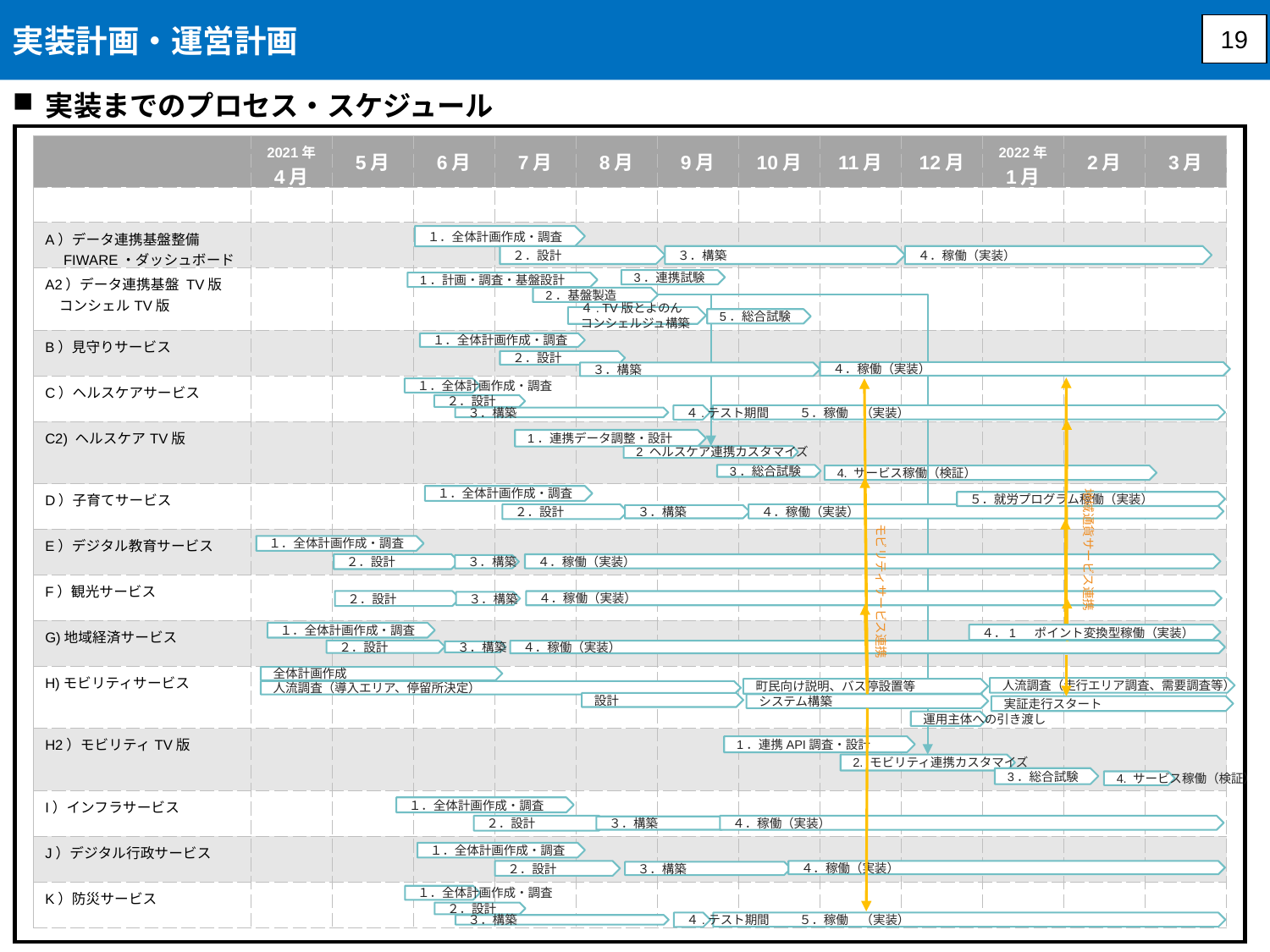

実装計画・運営計画
19
実装までのプロセス・スケジュール

|  | 2021年 4月 | 5月 | 6月 | 7月 | 8月 | 9月 | 10月 | 11月 | 12月 | 2022年 1月 | 2月 | 3月 |
| --- | --- | --- | --- | --- | --- | --- | --- | --- | --- | --- | --- | --- |
|  |  |  |  |  |  |  |  |  |  |  |  |  |
| A）データ連携基盤整備 　FIWARE・ダッシュボード |  |  |  |  |  |  |  |  |  |  |  |  |
| A2）データ連携基盤 TV版 　コンシェルTV版 |  |  |  |  |  |  |  |  |  |  |  |  |
| B）見守りサービス |  |  |  |  |  |  |  |  |  |  |  |  |
| C）ヘルスケアサービス |  |  |  |  |  |  |  |  |  |  |  |  |
| C2) ヘルスケアTV版 |  |  |  |  |  |  |  |  |  |  |  |  |
| D）子育てサービス |  |  |  |  |  |  |  |  |  |  |  |  |
| E）デジタル教育サービス |  |  |  |  |  |  |  |  |  |  |  |  |
| F）観光サービス |  |  |  |  |  |  |  |  |  |  |  |  |
| G)地域経済サービス |  |  |  |  |  |  |  |  |  |  |  |  |
| H)モビリティサービス |  |  |  |  |  |  |  |  |  |  |  |  |
| H2）モビリティTV版 |  |  |  |  |  |  |  |  |  |  |  |  |
| I）インフラサービス |  |  |  |  |  |  |  |  |  |  |  |  |
| J）デジタル行政サービス |  |  |  |  |  |  |  |  |  |  |  |  |
| K）防災サービス |  |  |  |  |  |  |  |  |  |  |  |  |
１．全体計画作成・調査
２．設計
３．構築
４．稼働（実装）
3．連携試験
1．計画・調査・基盤設計
2．基盤製造
４. TV版とよのん
コンシェルジュ構築
5．総合試験
１．全体計画作成・調査
２．設計
４．稼働（実装）
３．構築
１．全体計画作成・調査
２．設計
４.テスト期間
　　　　　　５．稼働　（実装）
３．構築
1．連携データ調整・設計
2 ヘルスケア連携カスタマイズ
3．総合試験
4. サービス稼働（検証）
地域通貨サービス連携
１．全体計画作成・調査
５．就労プログラム稼働（実装）
２．設計
４．稼働（実装）
３．構築
モビリティサービス連携
１．全体計画作成・調査
２．設計
４．稼働（実装）
３．構築
２．設計
４．稼働（実装）
３．構築
１．全体計画作成・調査
４．1 　ポイント変換型稼働（実装）
２．設計
４．稼働（実装）
３．構築
全体計画作成
人流調査（走行エリア調査、需要調査等）
町民向け説明、バス停設置等
人流調査（導入エリア、停留所決定）
設計
システム構築
実証走行スタート
運用主体への引き渡し
1．連携API調査・設計
2. モビリティ連携カスタマイズ
3．総合試験
4. サービス稼働（検証）
１．全体計画作成・調査
４．稼働（実装）
２．設計
３．構築
１．全体計画作成・調査
２．設計
４．稼働（実装）
３．構築
１．全体計画作成・調査
２．設計
４.テスト期間
　　　　　　５．稼働　（実装）
３．構築